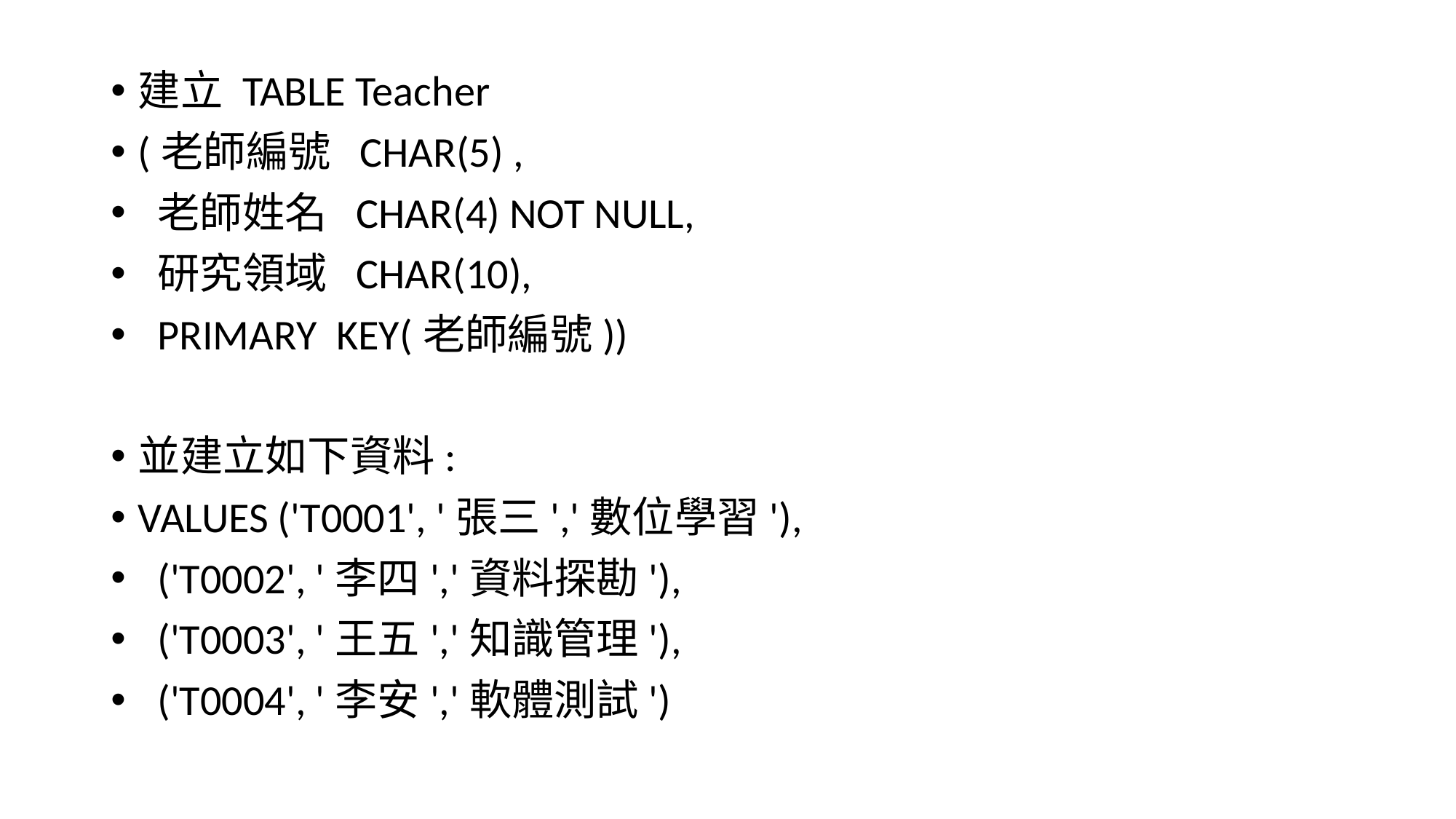

建立 TABLE Teacher
(老師編號  CHAR(5) ,
 老師姓名  CHAR(4) NOT NULL,
 研究領域  CHAR(10),
  PRIMARY  KEY(老師編號))

並建立如下資料:
VALUES ('T0001', '張三','數位學習'),
  ('T0002', '李四','資料探勘'),
  ('T0003', '王五','知識管理'),
  ('T0004', '李安','軟體測試')